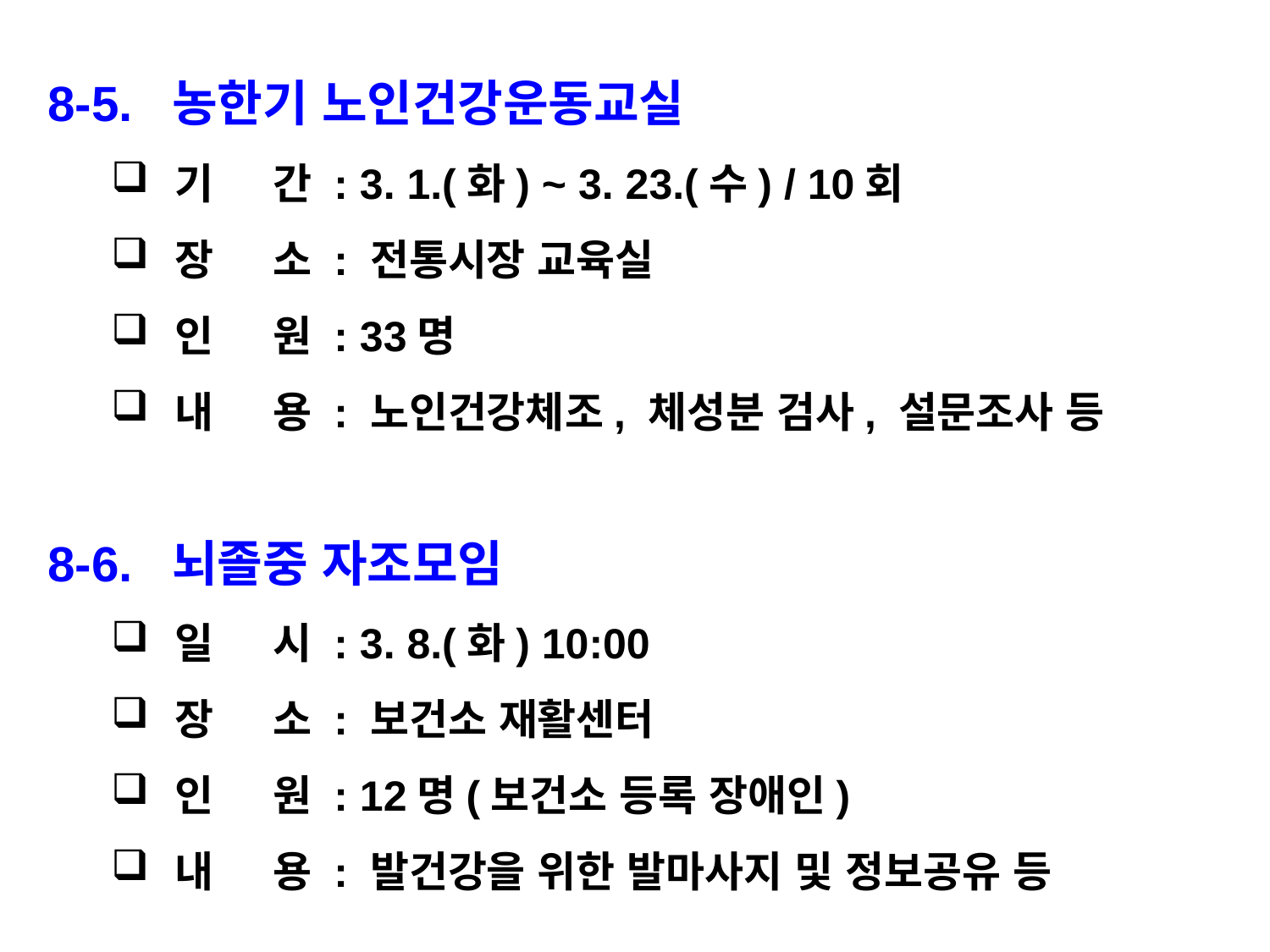

8-5.  농한기 노인건강운동교실
기     간 : 3. 1.(화) ~ 3. 23.(수) / 10회
장     소 : 전통시장 교육실
인     원 : 33명
내     용 : 노인건강체조, 체성분 검사, 설문조사 등
8-6.  뇌졸중 자조모임
일     시 : 3. 8.(화) 10:00
장     소 : 보건소 재활센터
인     원 : 12명(보건소 등록 장애인)
내     용 : 발건강을 위한 발마사지 및 정보공유 등